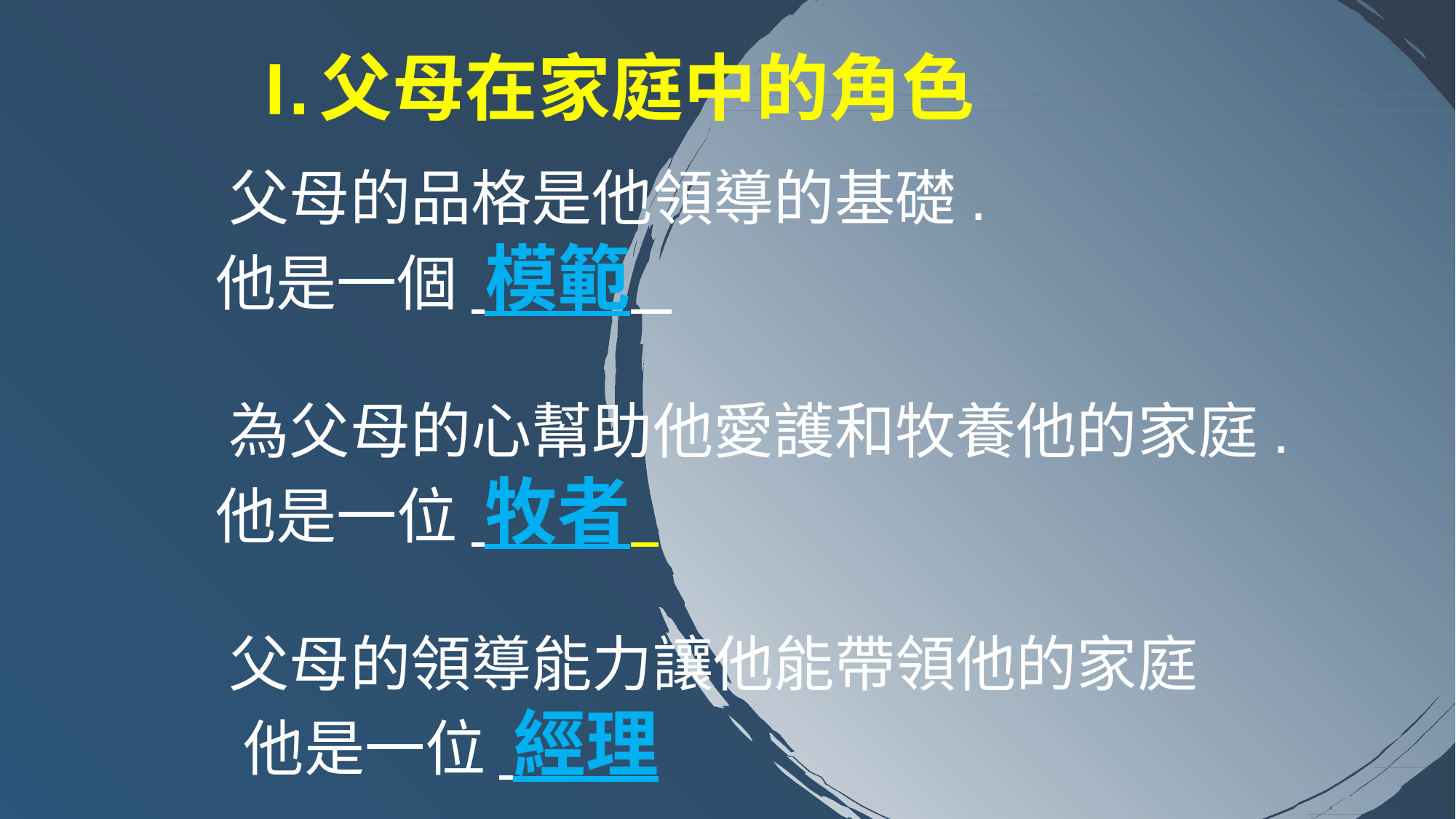

父母在家庭中的角色
父母的品格是他領導的基礎.
	他是一個  模範

為父母的心幫助他愛護和牧養他的家庭.
	他是一位  牧者

父母的領導能力讓他能帶領他的家庭
    他是一位  經理